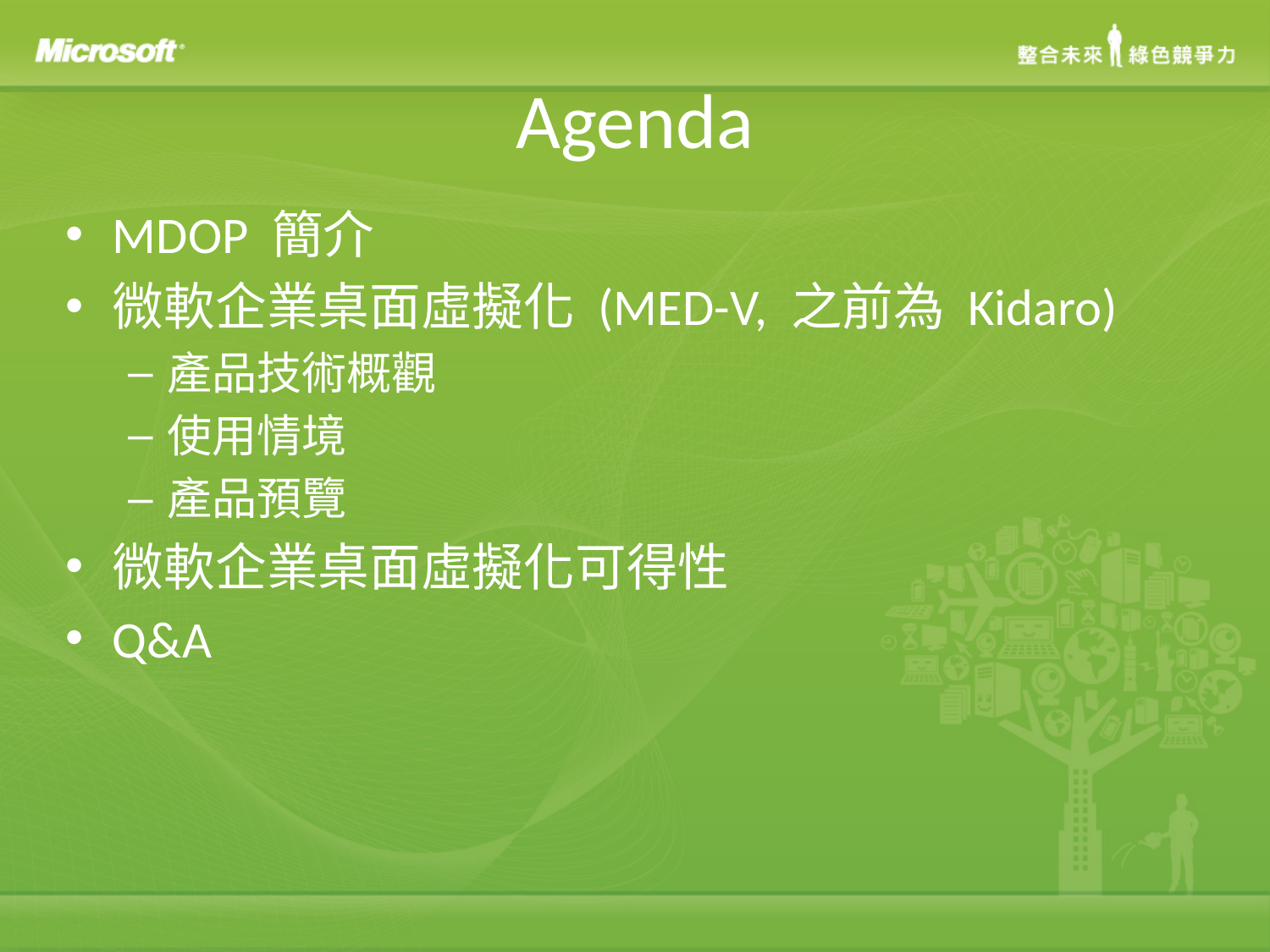

# Agenda
MDOP 簡介
微軟企業桌面虛擬化 (MED-V, 之前為 Kidaro)
產品技術概觀
使用情境
產品預覽
微軟企業桌面虛擬化可得性
Q&A